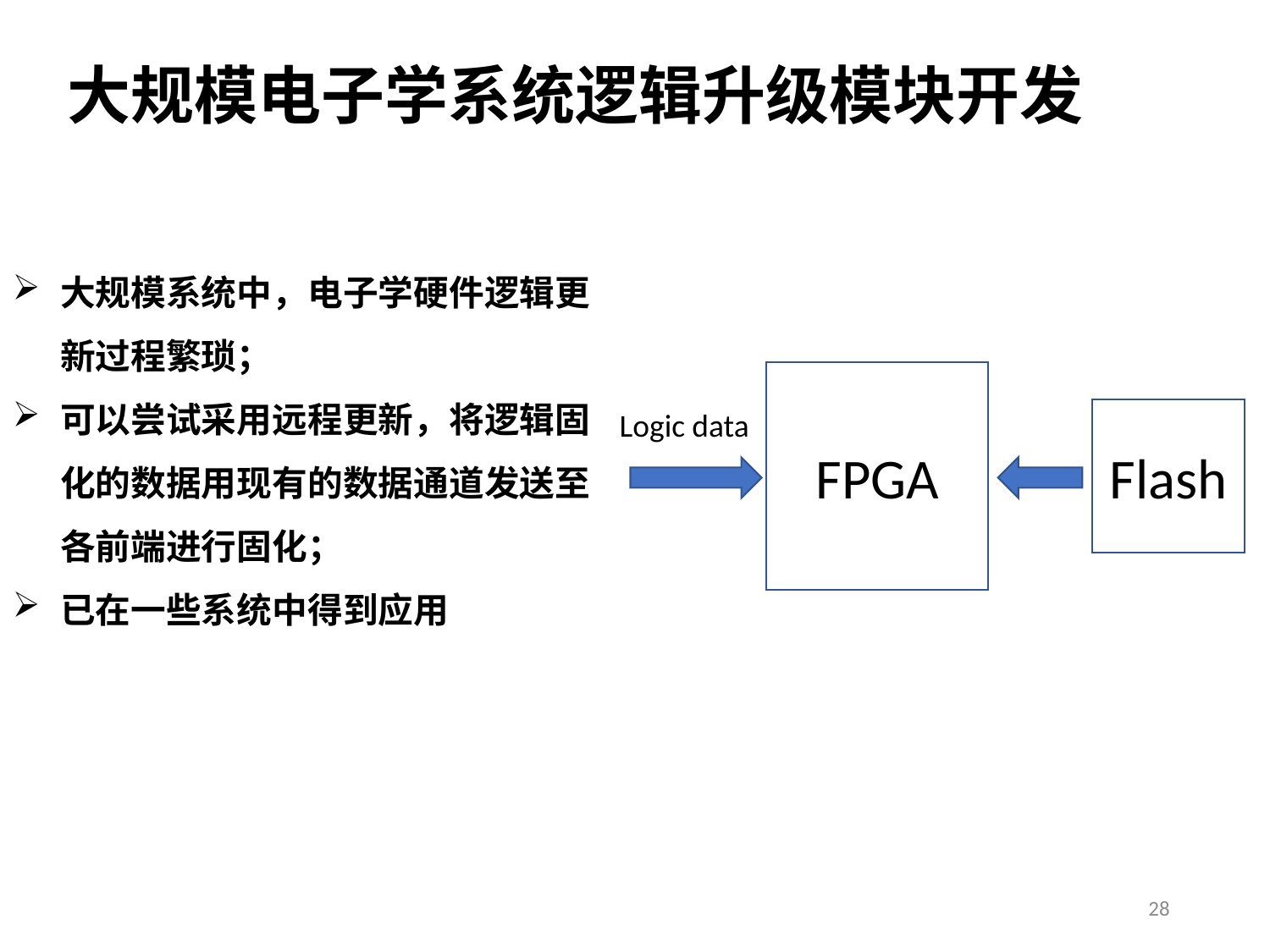

大规模电子学系统逻辑升级模块开发
大规模系统中，电子学硬件逻辑更新过程繁琐；
可以尝试采用远程更新，将逻辑固化的数据用现有的数据通道发送至各前端进行固化；
已在一些系统中得到应用
FPGA
Logic data
Flash

28